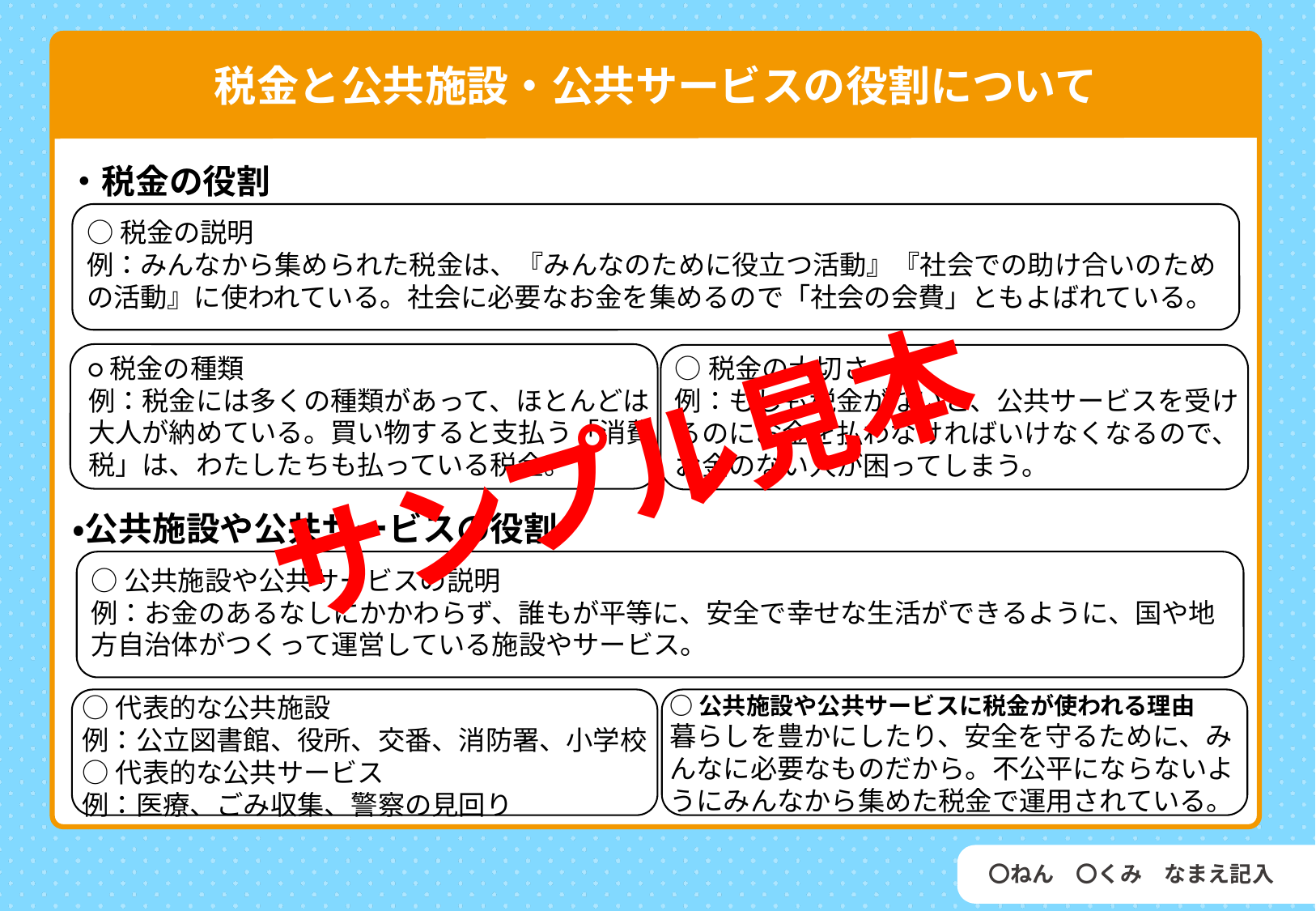

税金とは
税金と公共施設・公共サービスの役割について
・税金の役割

○税金の説明
例：みんなから集められた税金は、『みんなのために役立つ活動』『社会での助け合いのための活動』に使われている。社会に必要なお金を集めるので「社会の会費」ともよばれている。

○税金の種類
例：税金には多くの種類があって、ほとんどは大人が納めている。買い物すると支払う「消費税」は、わたしたちも払っている税金。

○税金の大切さ
例：もしも税金がないと、公共サービスを受けるのにお金を払わなければいけなくなるので、お金のない人が困ってしまう。
サンプル見本
・公共施設や公共サービスの役割

○公共施設や公共サービスの説明
例：お金のあるなしにかかわらず、誰もが平等に、安全で幸せな生活ができるように、国や地方自治体がつくって運営している施設やサービス。
発見
○代表的な公共施設
例：公立図書館、役所、交番、消防署、小学校
○代表的な公共サービス
例：医療、ごみ収集、警察の見回り
○公共施設や公共サービスに税金が使われる理由
暮らしを豊かにしたり、安全を守るために、みんなに必要なものだから。不公平にならないようにみんなから集めた税金で運用されている。

〇ねん　〇くみ　なまえ記入